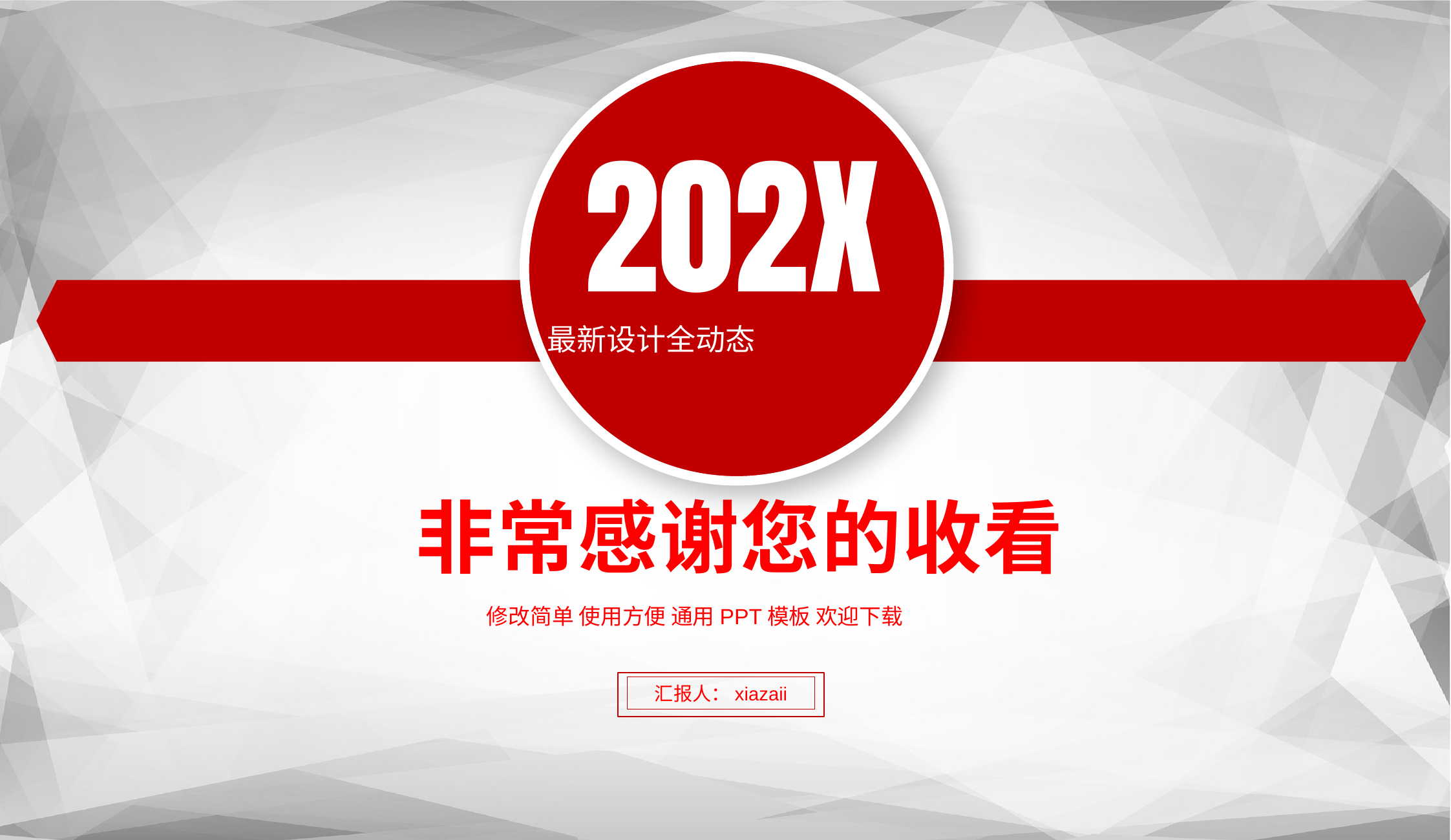

202X

最新设计全动态
非常感谢您的收看
修改简单 使用方便 通用PPT模板 欢迎下载

汇报人：xiazaii